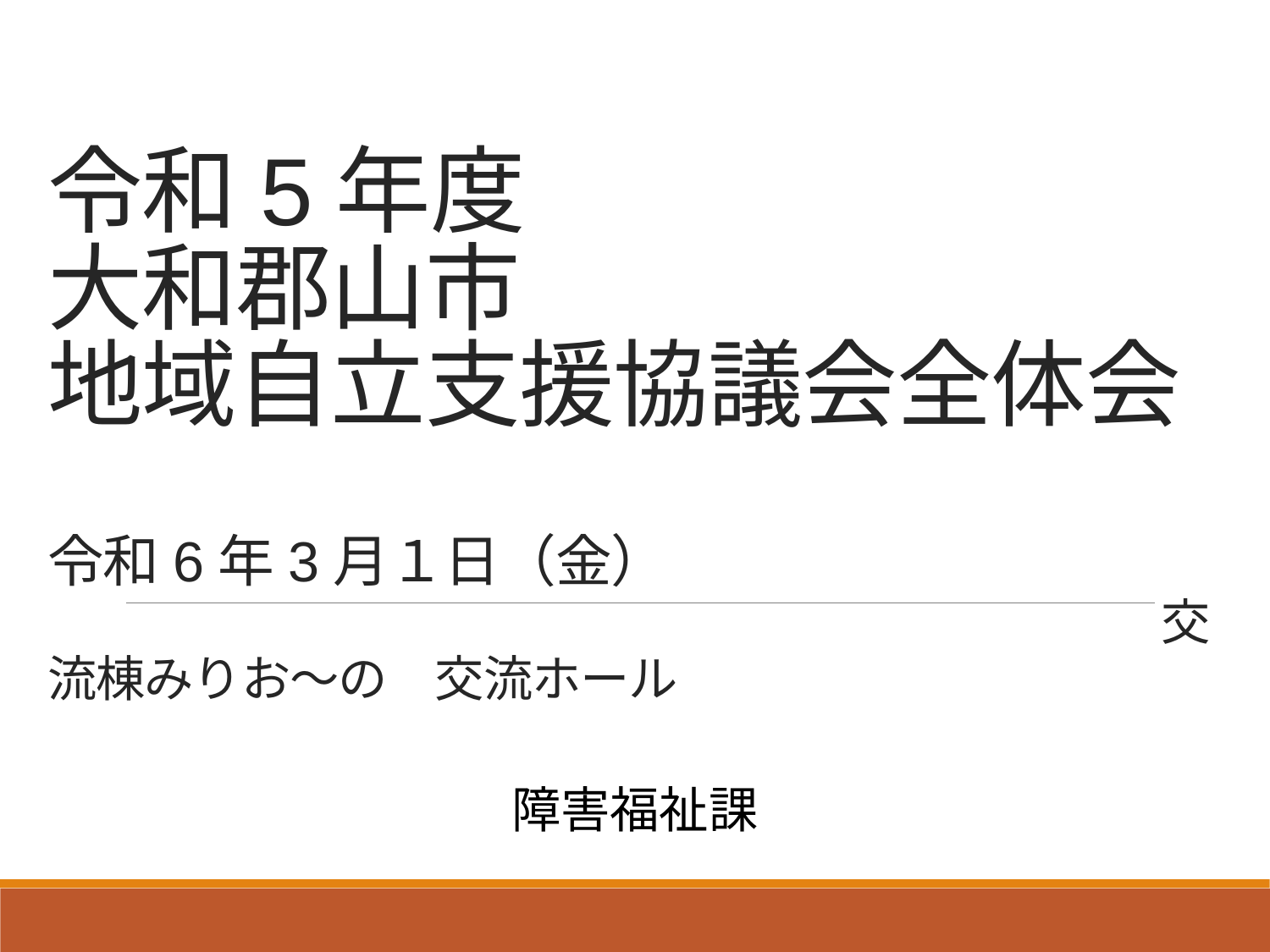

# 令和5年度 大和郡山市 地域自立支援協議会全体会 　　　　　　　　　　　　令和6年3月１日（金） 　　　　　　　　　　　　　　　　　　　　交流棟みりお～の　交流ホール
障害福祉課